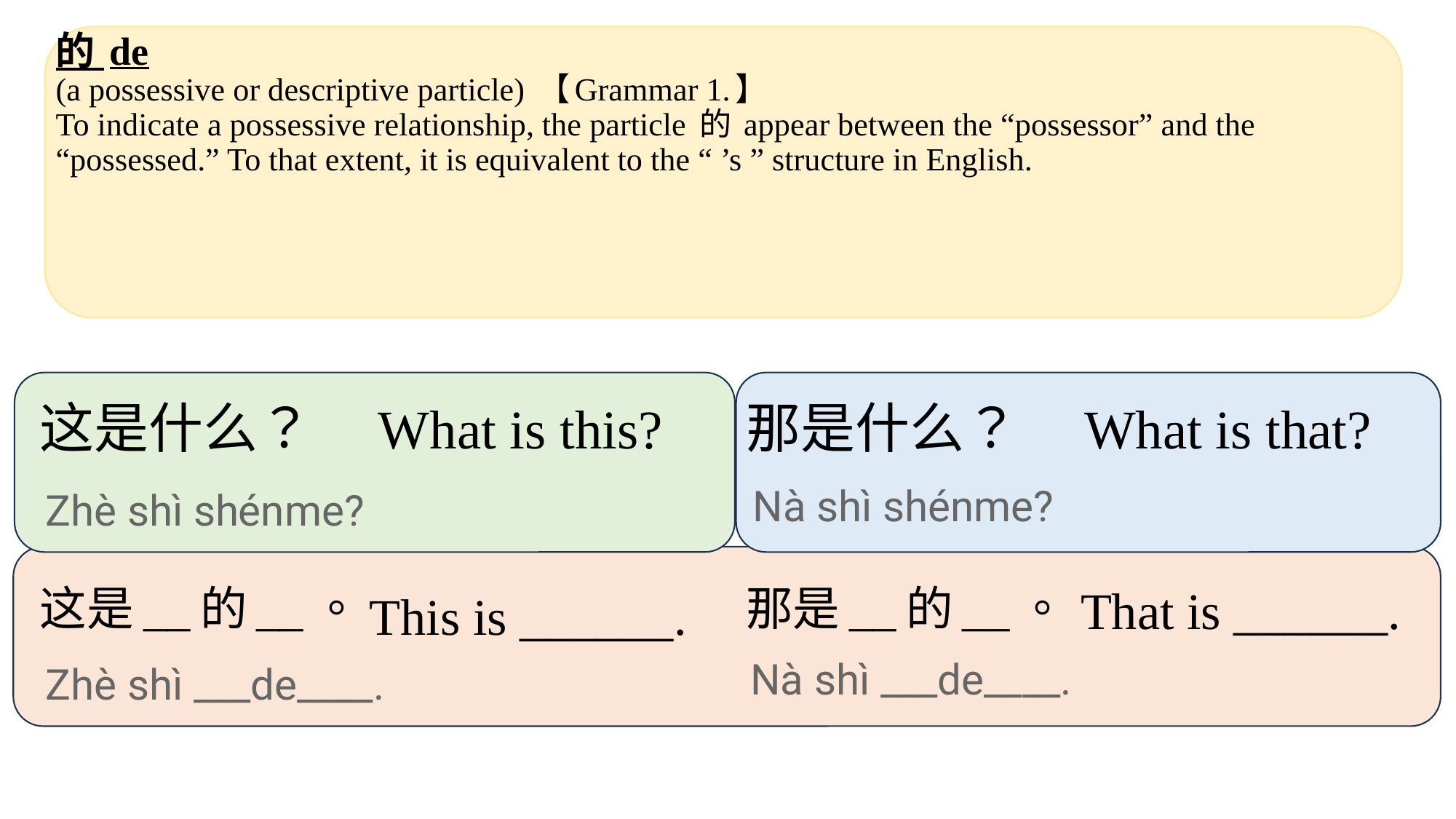

# 的 de (a possessive or descriptive particle) 【Grammar 1.】 To indicate a possessive relationship, the particle 的 appear between the “possessor” and the “possessed.” To that extent, it is equivalent to the “ ’s ” structure in English.

这是什么？
那是什么？
What is this?
What is that?
Nà shì shénme?
Zhè shì shénme?

这是__的__。
那是__的__。
That is ______.
This is ______.
Nà shì ___de____.
Zhè shì ___de____.